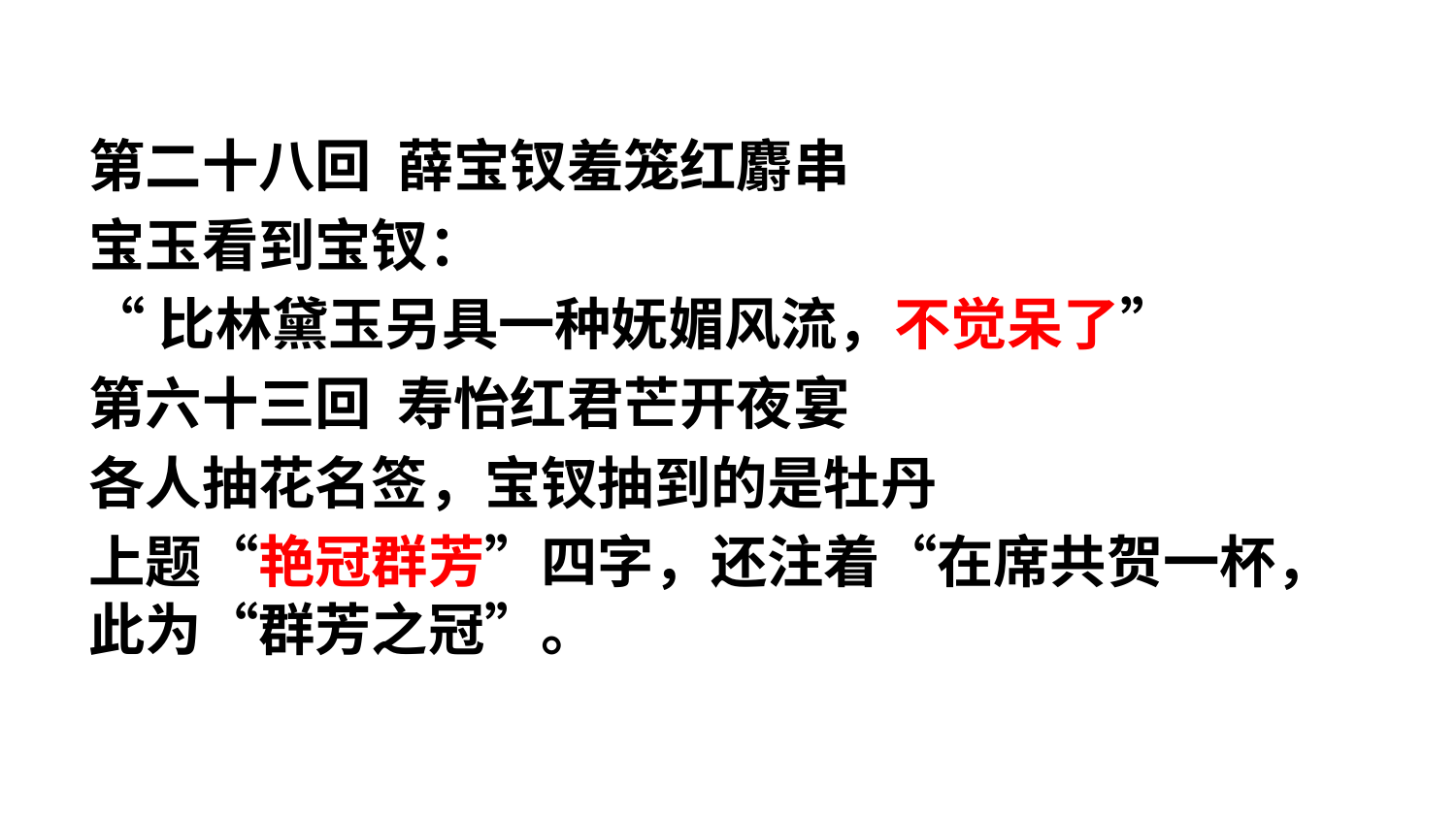

第二十八回  薛宝钗羞笼红麝串
宝玉看到宝钗：
“比林黛玉另具一种妩媚风流，不觉呆了”
第六十三回  寿怡红君芒开夜宴
各人抽花名签，宝钗抽到的是牡丹
上题“艳冠群芳”四字，还注着“在席共贺一杯，此为“群芳之冠”。